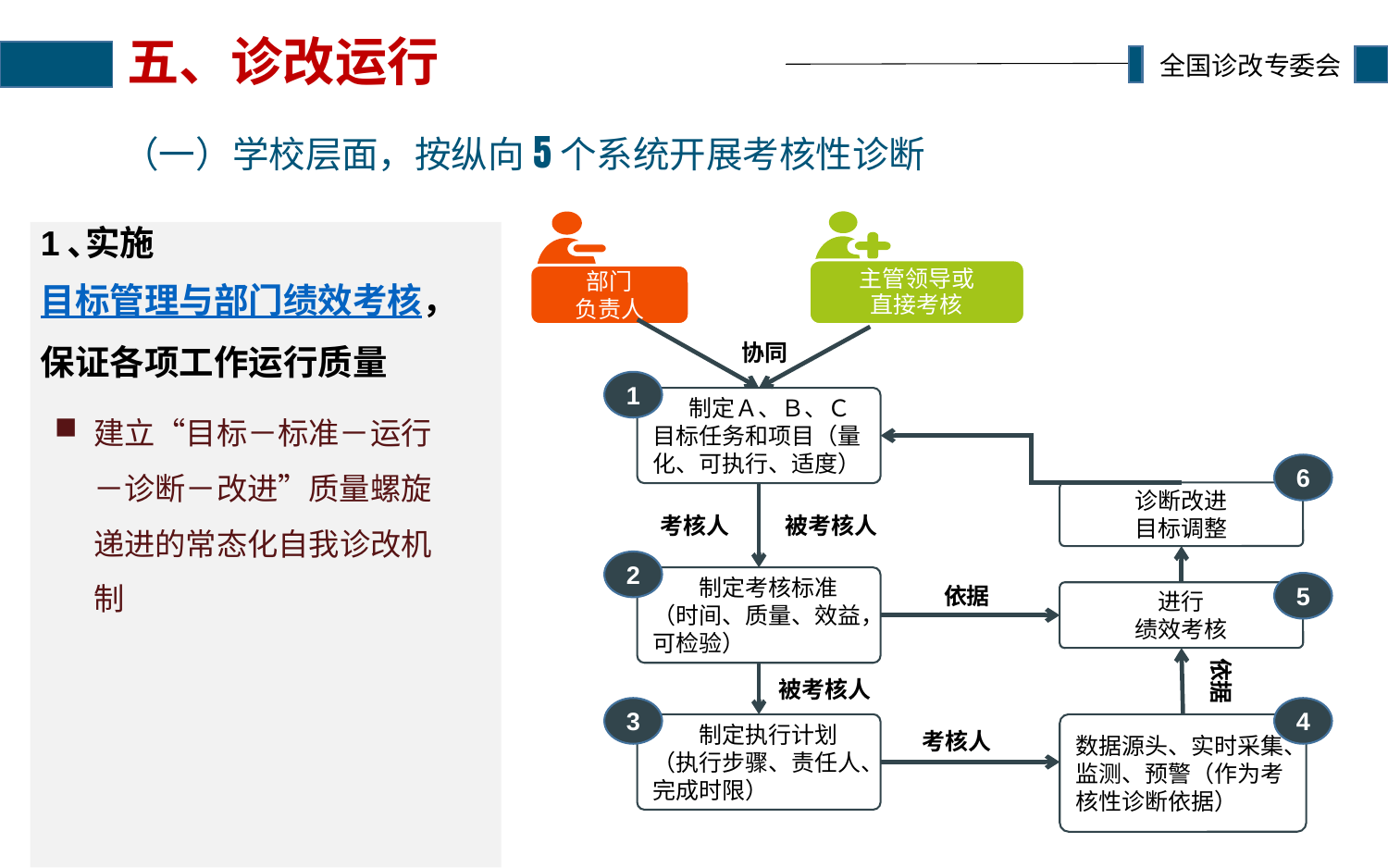

# 五、诊改运行
（一）学校层面，按纵向5个系统开展考核性诊断

主管领导或
直接考核

部门
负责人
协同
1
      制定Ａ、Ｂ、Ｃ目标任务和项目（量化、可执行、适度）
6
诊断改进
目标调整
2
        制定考核标准（时间、质量、效益，可检验）
5
进行
绩效考核
依据
依据
3
4
        制定执行计划（执行步骤、责任人、完成时限）
数据源头、实时采集、监测、预警（作为考核性诊断依据）
考核人
考核人
被考核人
被考核人

1､实施目标管理与部门绩效考核，保证各项工作运行质量
建立“目标－标准－运行－诊断－改进”质量螺旋递进的常态化自我诊改机制